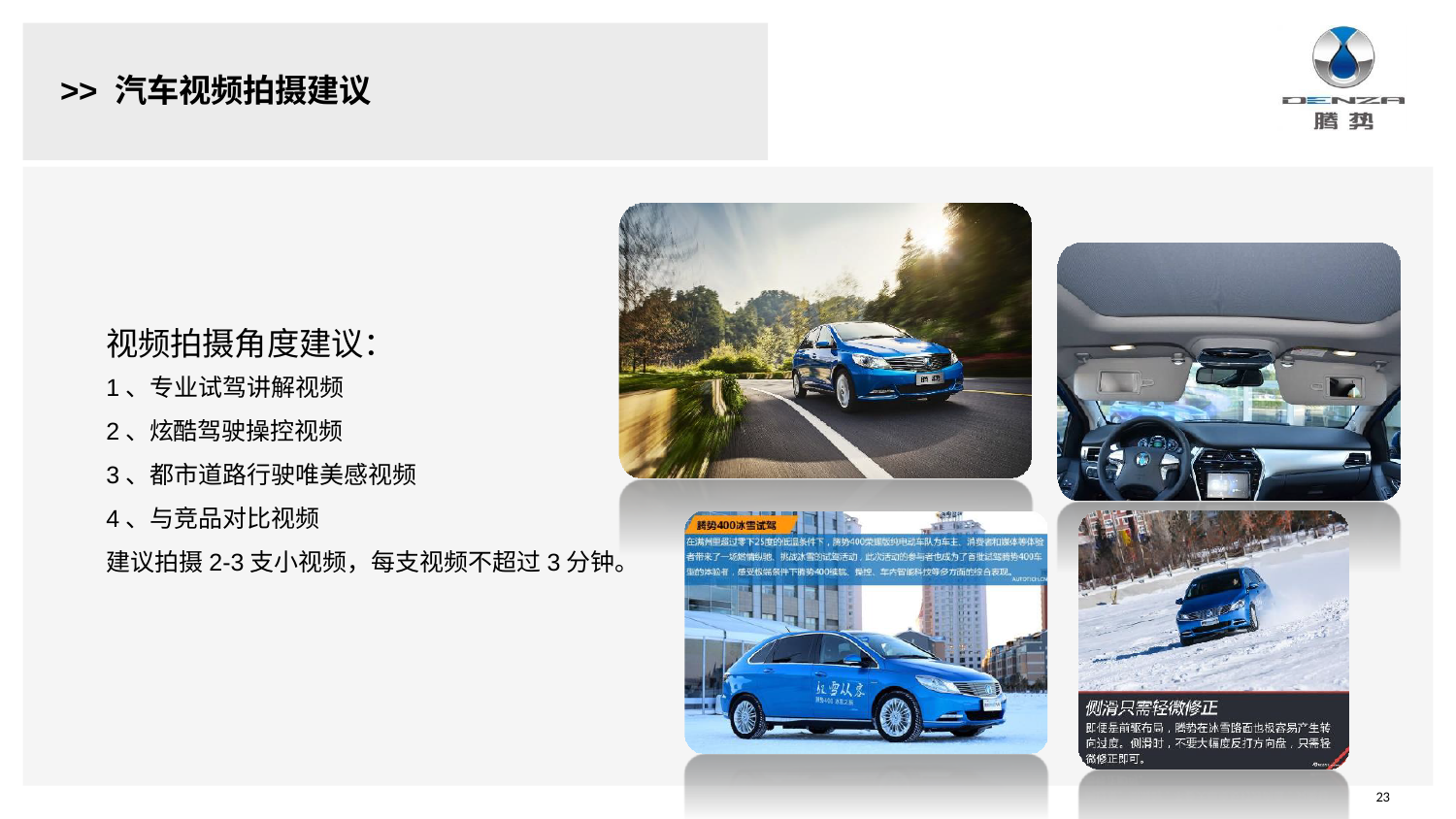

# >> 汽车视频拍摄建议

视频拍摄角度建议：
1、专业试驾讲解视频
2、炫酷驾驶操控视频
3、都市道路行驶唯美感视频
4、与竞品对比视频
建议拍摄2-3支小视频，每支视频不超过3分钟。

23